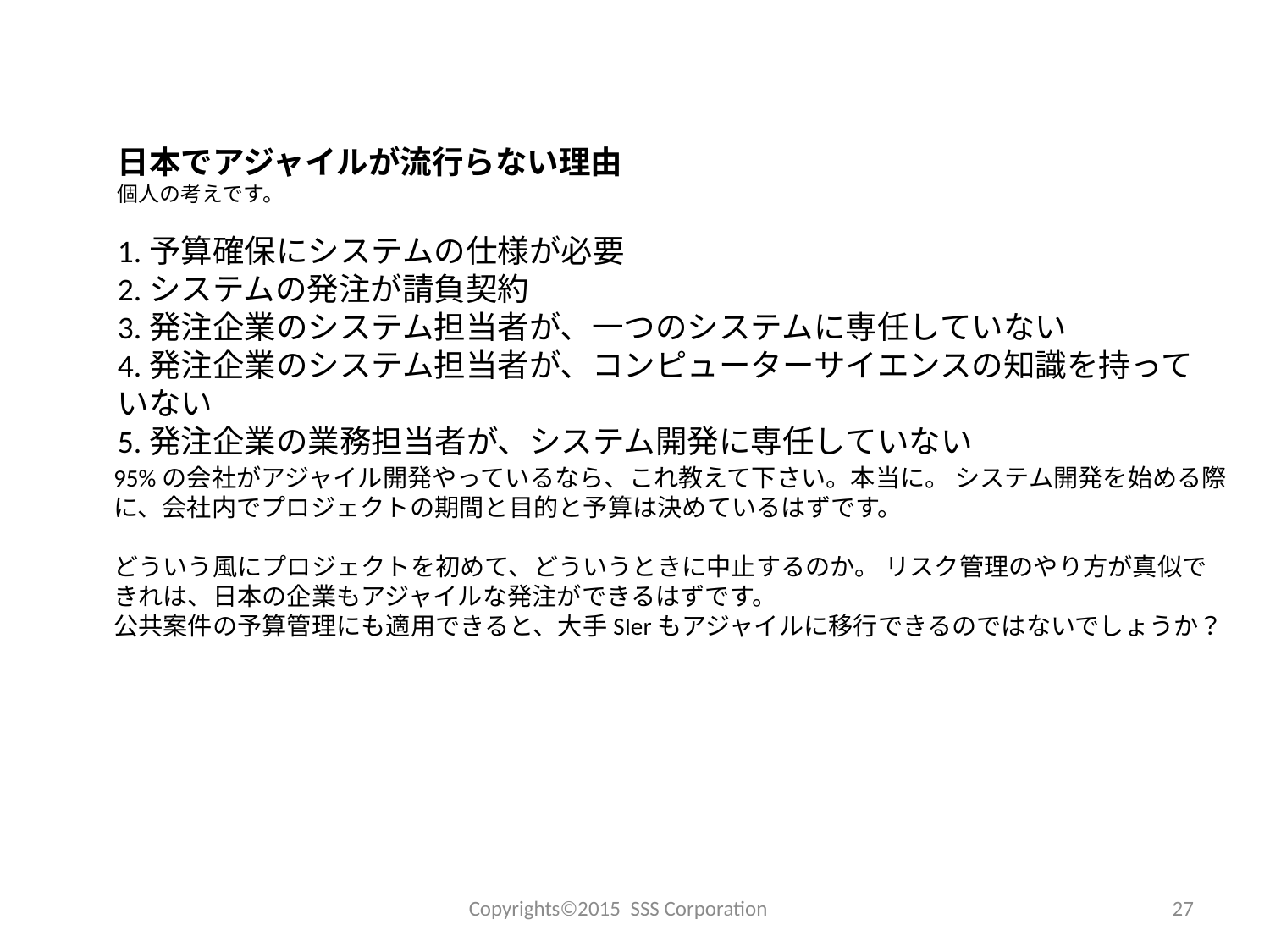

日本でアジャイルが流行らない理由
個人の考えです。

1.予算確保にシステムの仕様が必要
2.システムの発注が請負契約
3.発注企業のシステム担当者が、一つのシステムに専任していない
4.発注企業のシステム担当者が、コンピューターサイエンスの知識を持っていない
5.発注企業の業務担当者が、システム開発に専任していない
95%の会社がアジャイル開発やっているなら、これ教えて下さい。本当に。 システム開発を始める際に、会社内でプロジェクトの期間と目的と予算は決めているはずです。

どういう風にプロジェクトを初めて、どういうときに中止するのか。 リスク管理のやり方が真似できれは、日本の企業もアジャイルな発注ができるはずです。
公共案件の予算管理にも適用できると、大手SIerもアジャイルに移行できるのではないでしょうか？
Copyrights©2015  SSS Corporation
27